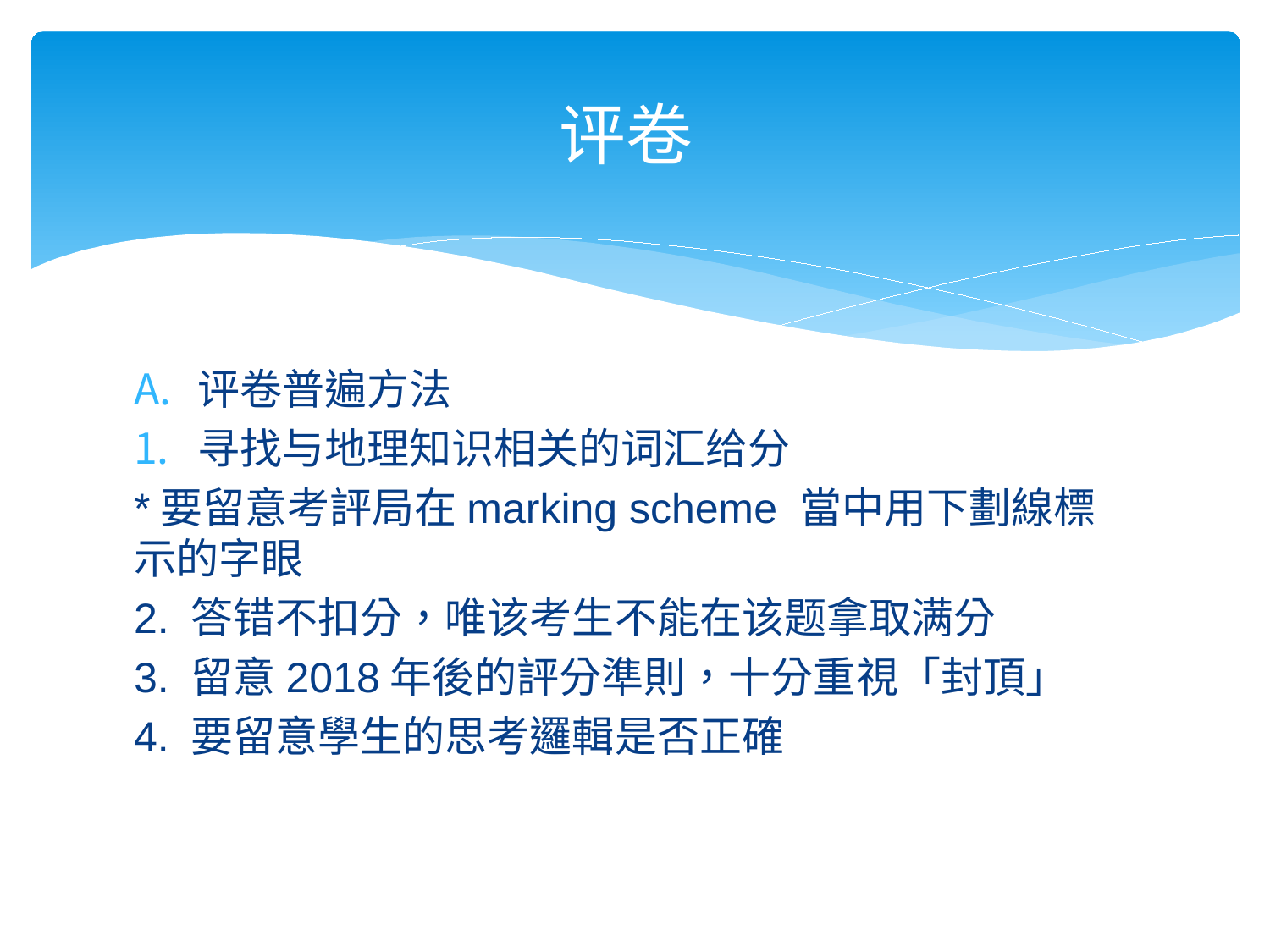

# 评卷
评卷普遍方法
寻找与地理知识相关的词汇给分
*要留意考評局在marking scheme 當中用下劃線標示的字眼
2. 答错不扣分，唯该考生不能在该题拿取满分
3. 留意2018年後的評分準則，十分重視「封頂」
4. 要留意學生的思考邏輯是否正確